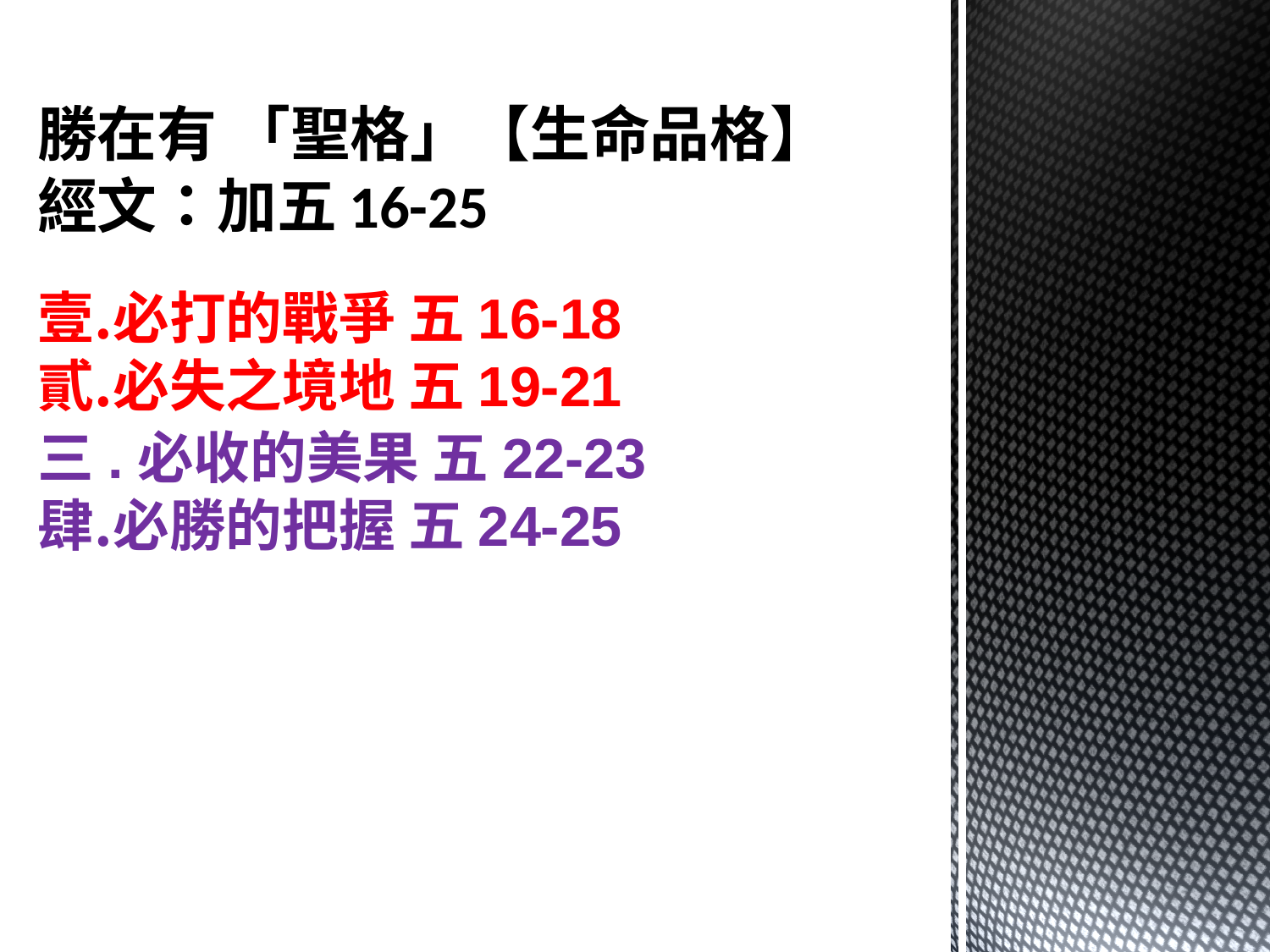

# 勝在有 「聖格」【生命品格】 經文：加五16-25
必打的戰爭 五16-18
必失之境地 五19-21
三.必收的美果 五22-23
必勝的把握 五24-25